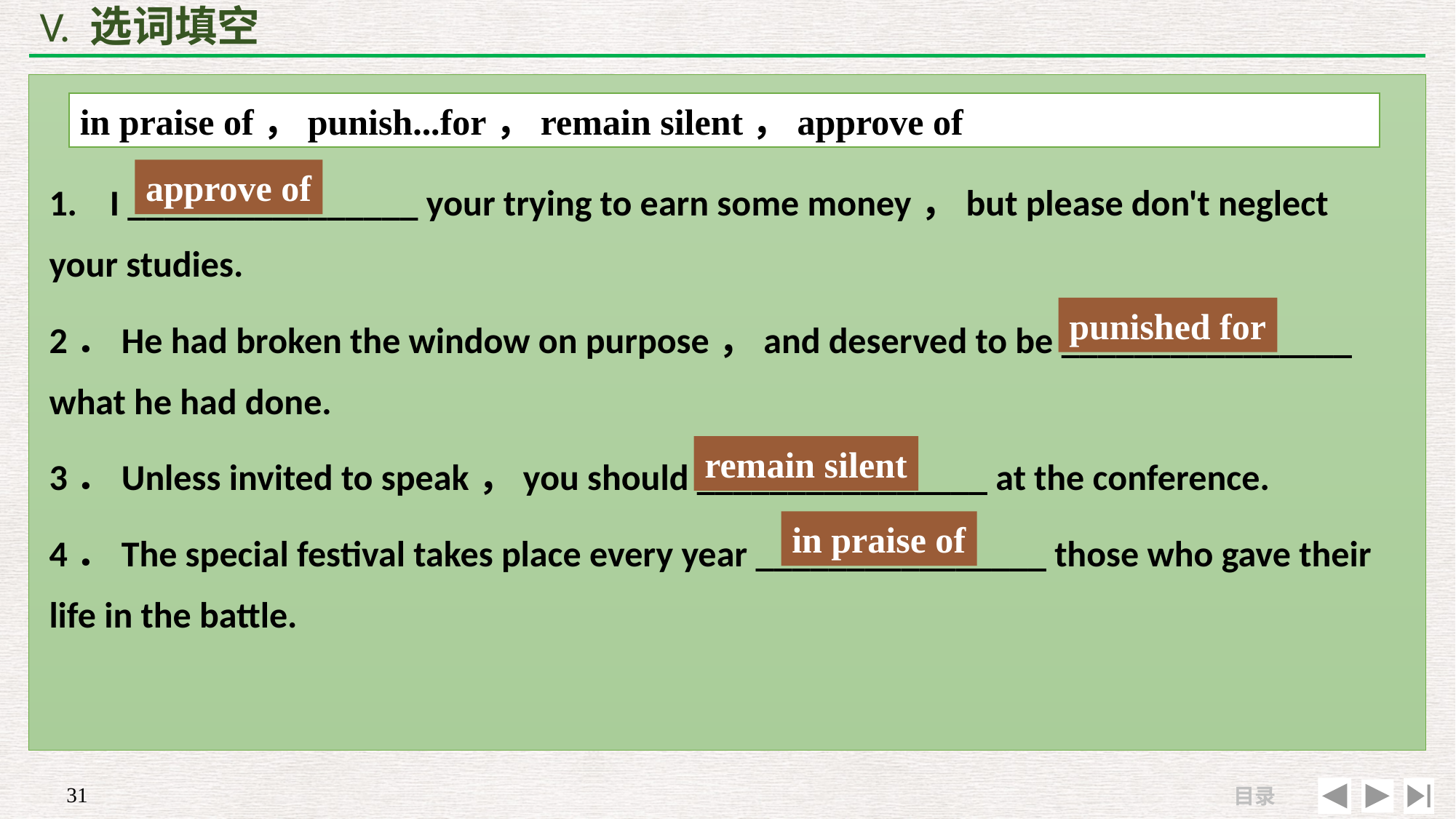

# V. 选词填空

in praise of，punish...for，remain silent，approve of
1.    I ________________ your trying to earn some money，but please don't neglect your studies.
2．He had broken the window on purpose，and deserved to be ________________ what he had done.
3．Unless invited to speak，you should ________________ at the conference.
4．The special festival takes place every year ________________ those who gave their life in the battle.
approve of
punished for
remain silent
in praise of